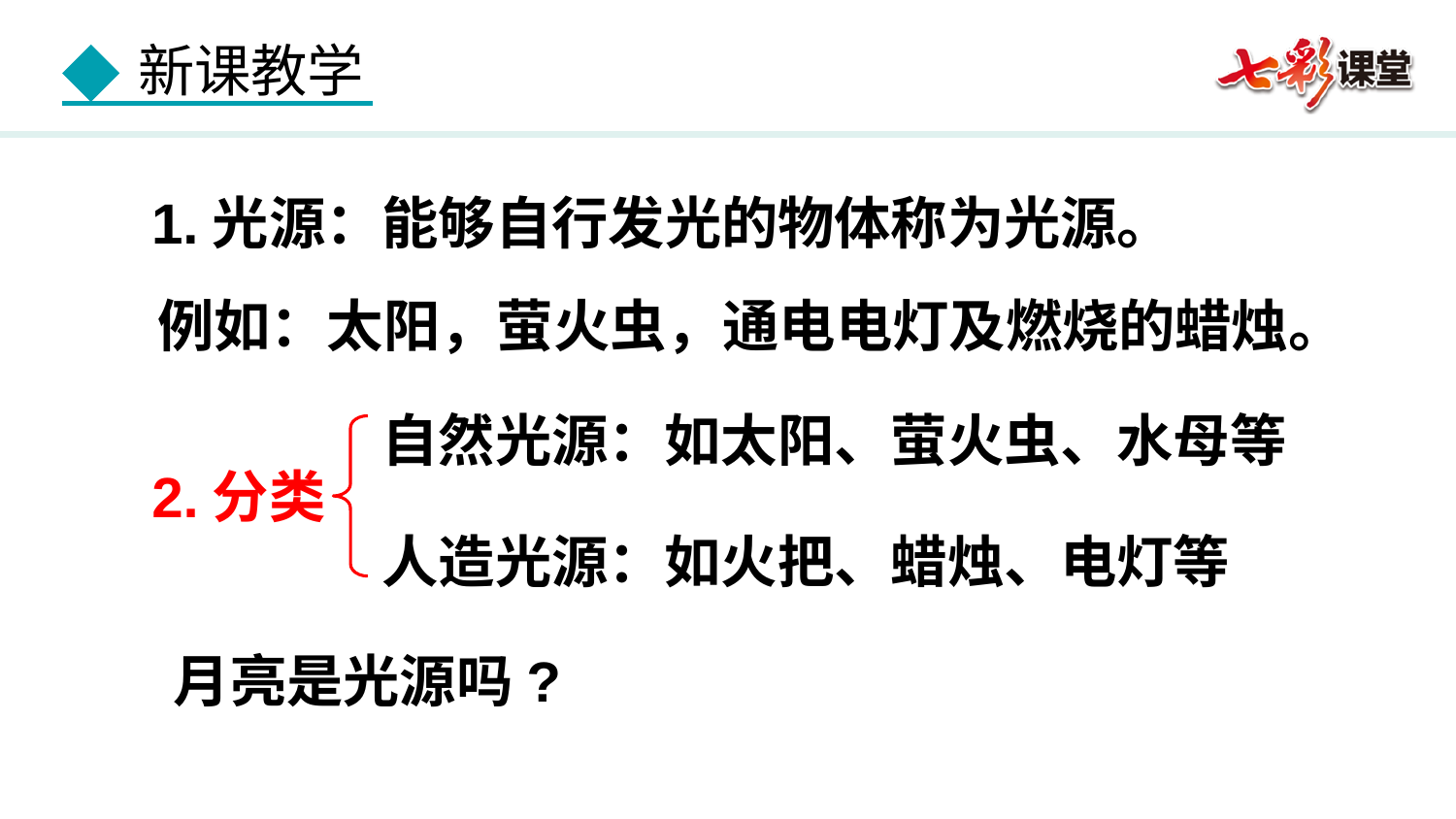

1.光源：能够自行发光的物体称为光源。
例如：太阳，萤火虫，通电电灯及燃烧的蜡烛。
自然光源：如太阳、萤火虫、水母等

2.分类
人造光源：如火把、蜡烛、电灯等
月亮是光源吗?